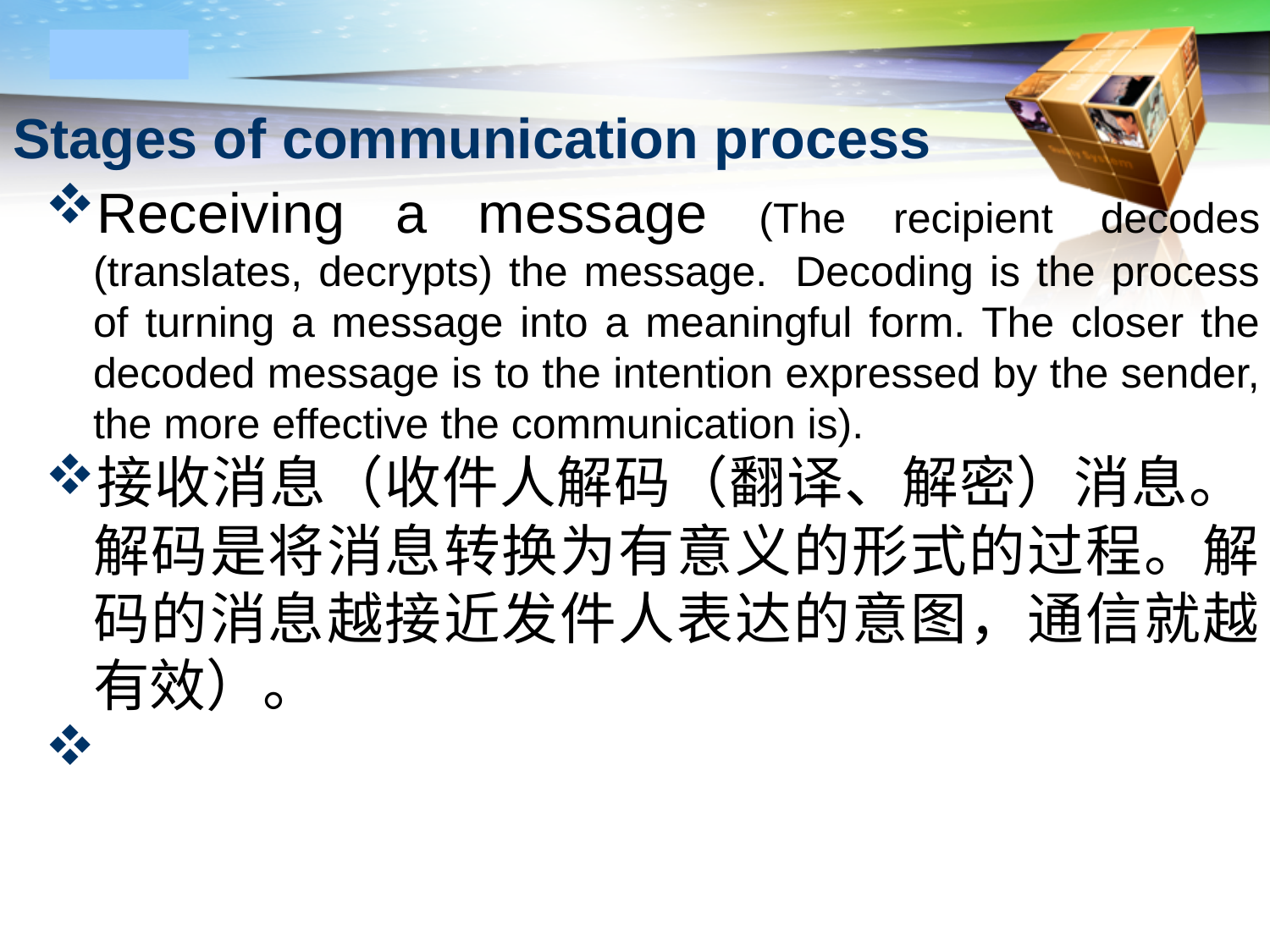

# Stages of communication process

Receiving a message (The recipient decodes (translates, decrypts) the message.  Decoding is the process of turning a message into a meaningful form. The closer the decoded message is to the intention expressed by the sender, the more effective the communication is).
接收消息（收件人解码（翻译、解密）消息。 解码是将消息转换为有意义的形式的过程。解码的消息越接近发件人表达的意图，通信就越有效）。